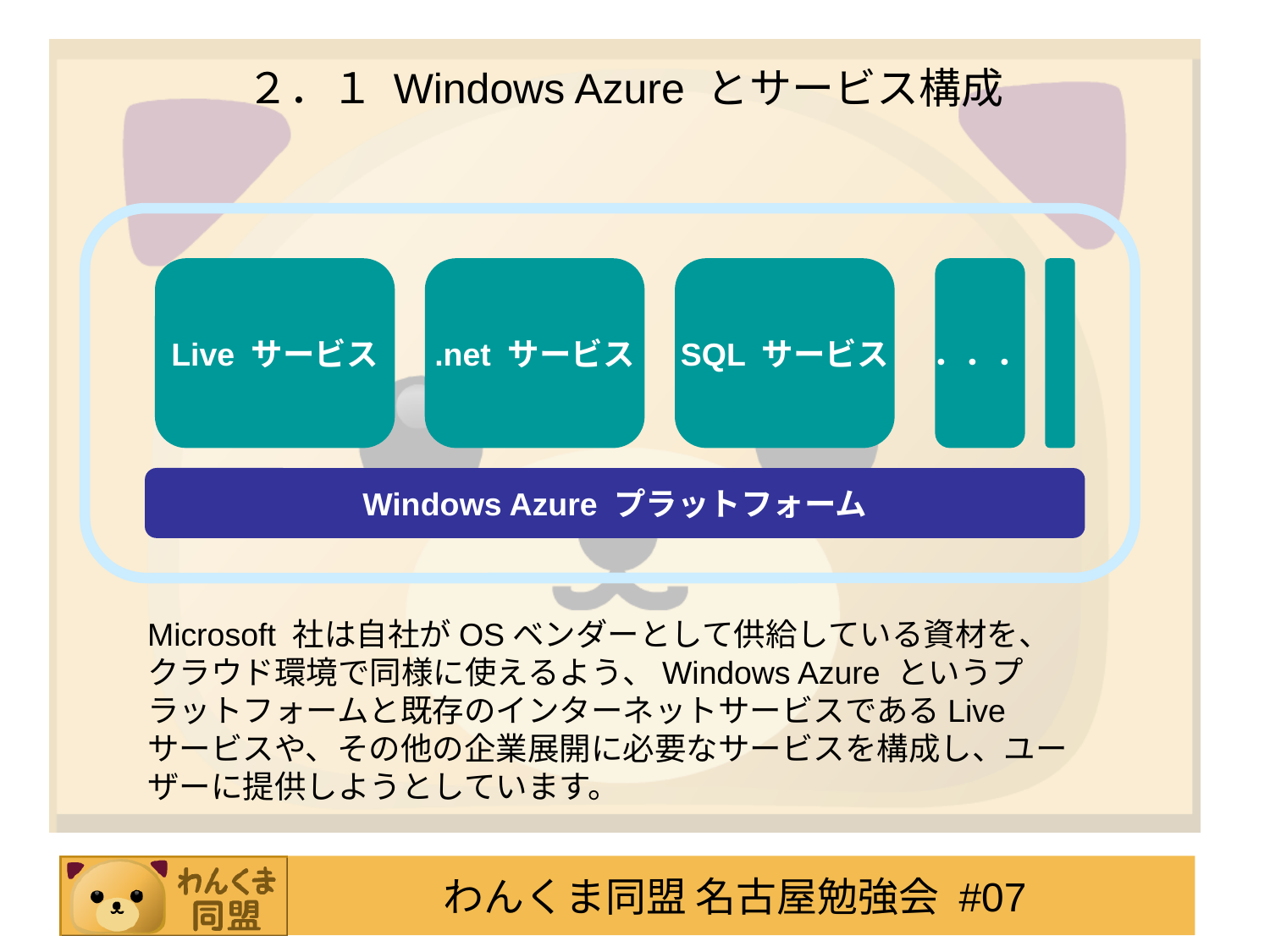

# ２．１ Windows Azure とサービス構成

Live サービス
.net サービス
SQL サービス
．．．

Windows Azure プラットフォーム
Microsoft 社は自社がOSベンダーとして供給している資材を、クラウド環境で同様に使えるよう、Windows Azure というプラットフォームと既存のインターネットサービスであるLiveサービスや、その他の企業展開に必要なサービスを構成し、ユーザーに提供しようとしています。